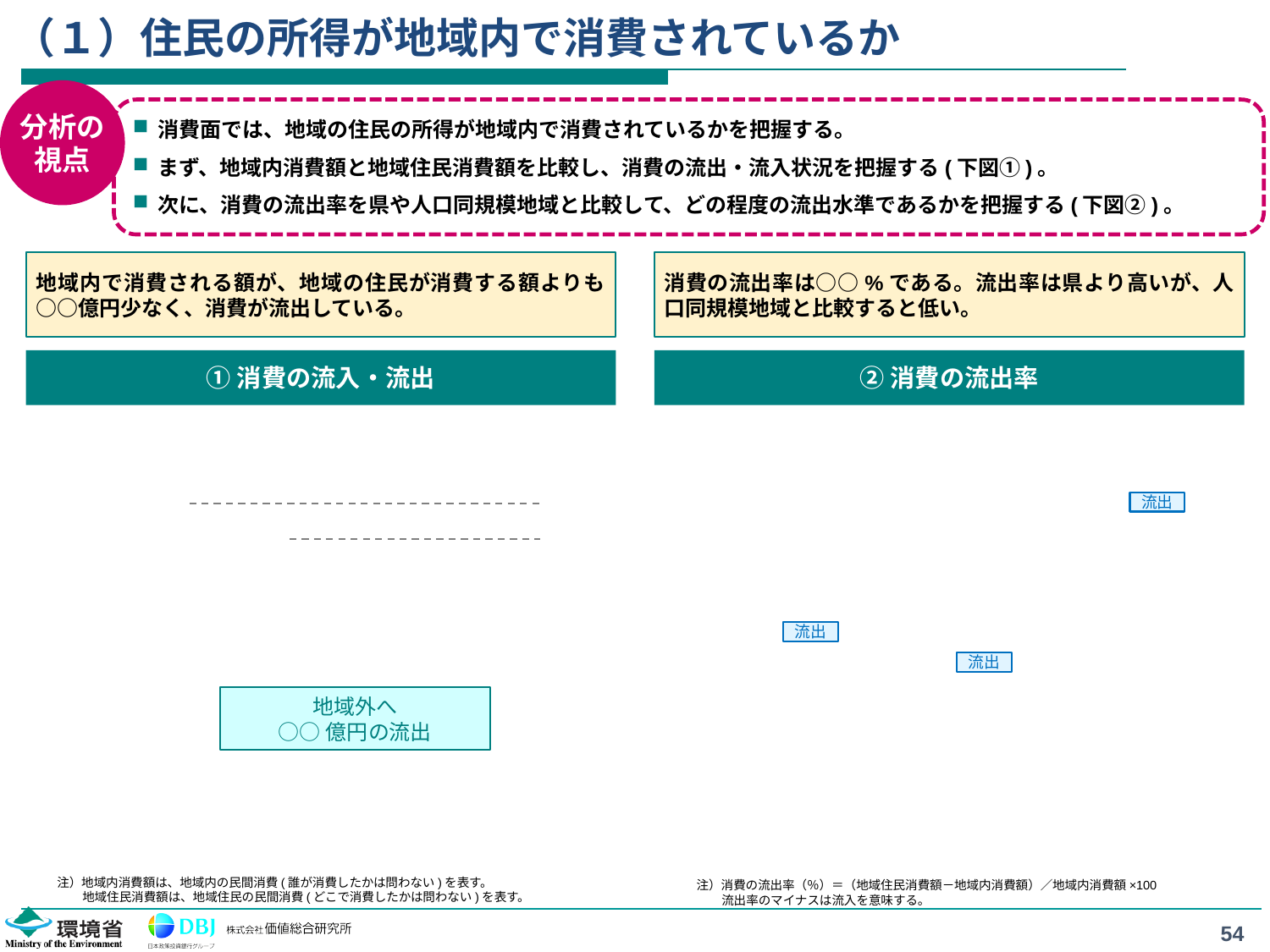

# （１）住民の所得が地域内で消費されているか
分析の
視点
消費面では、地域の住民の所得が地域内で消費されているかを把握する。
まず、地域内消費額と地域住民消費額を比較し、消費の流出・流入状況を把握する(下図①)。
次に、消費の流出率を県や人口同規模地域と比較して、どの程度の流出水準であるかを把握する(下図②)。
地域内で消費される額が、地域の住民が消費する額よりも○○億円少なく、消費が流出している。
消費の流出率は○○%である。流出率は県より高いが、人口同規模地域と比較すると低い。
①消費の流入・流出
②消費の流出率
流出
流出
流出
地域外へ
○○億円の流出
注）地域内消費額は、地域内の民間消費(誰が消費したかは問わない)を表す。
	地域住民消費額は、地域住民の民間消費(どこで消費したかは問わない)を表す。
注）消費の流出率（％）＝（地域住民消費額－地域内消費額）／地域内消費額×100
流出率のマイナスは流入を意味する。
54